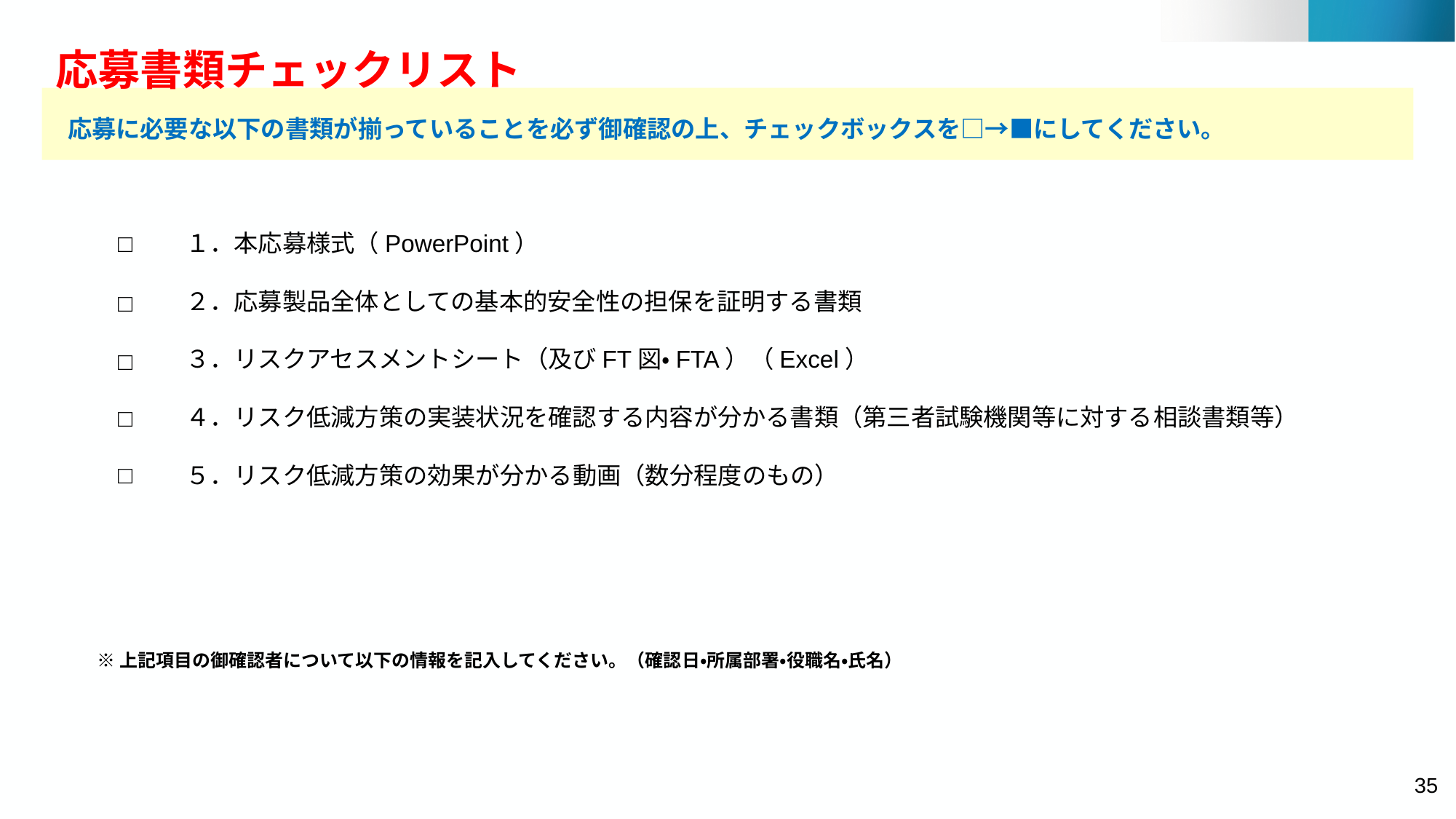

応募書類チェックリスト
応募に必要な以下の書類が揃っていることを必ず御確認の上、チェックボックスを□→■にしてください。
□
１．本応募様式（PowerPoint）

２．応募製品全体としての基本的安全性の担保を証明する書類

３．リスクアセスメントシート（及びFT図・FTA）（Excel）

４．リスク低減方策の実装状況を確認する内容が分かる書類（第三者試験機関等に対する相談書類等）

５．リスク低減方策の効果が分かる動画（数分程度のもの）
□
□
□
□
※上記項目の御確認者について以下の情報を記入してください。（確認日・所属部署・役職名・氏名）

35